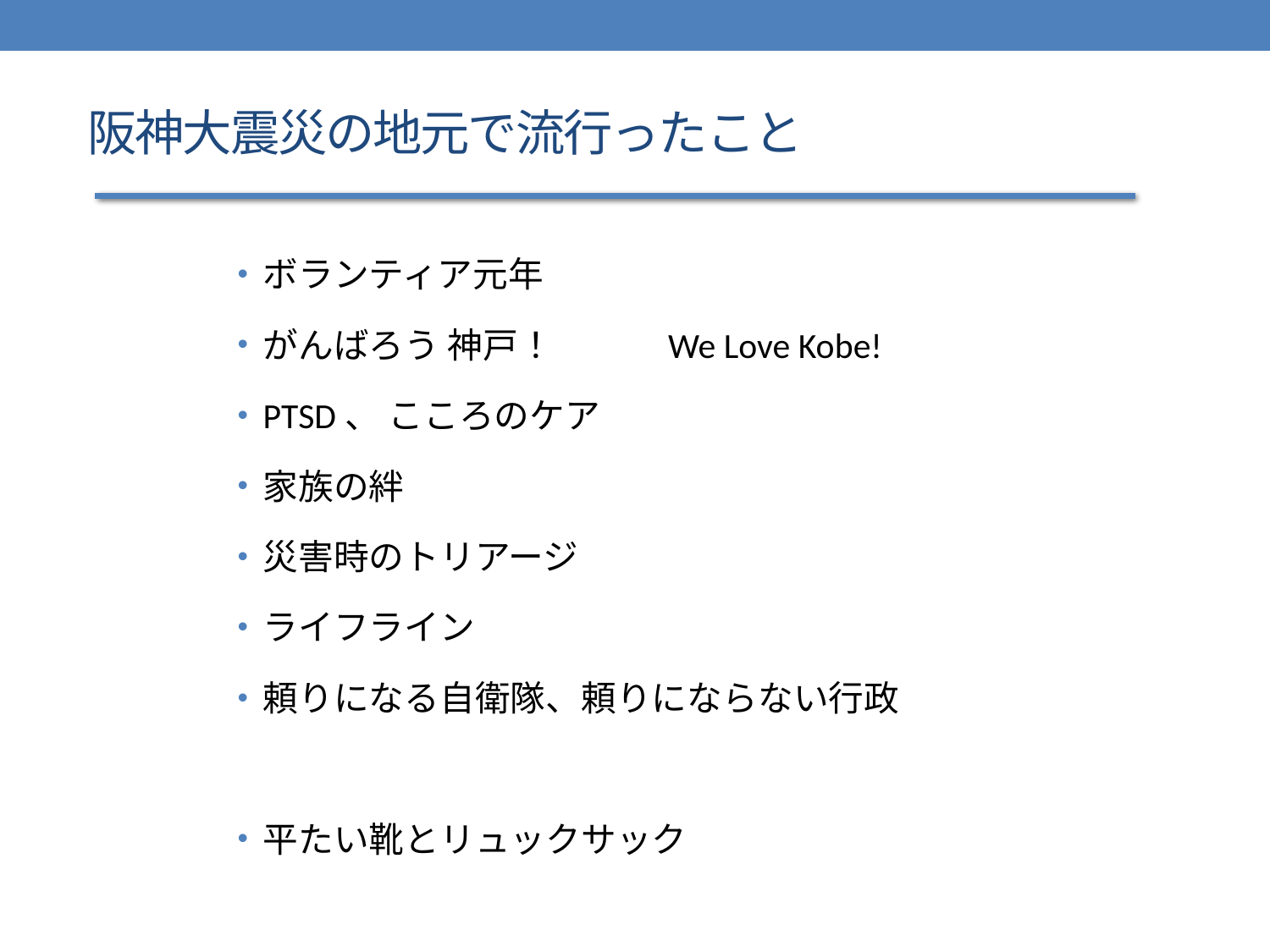

# 阪神大震災の地元で流行ったこと
ボランティア元年
がんばろう 神戸！　　　We Love Kobe!
PTSD、 こころのケア
家族の絆
災害時のトリアージ
ライフライン
頼りになる自衛隊、頼りにならない行政

平たい靴とリュックサック